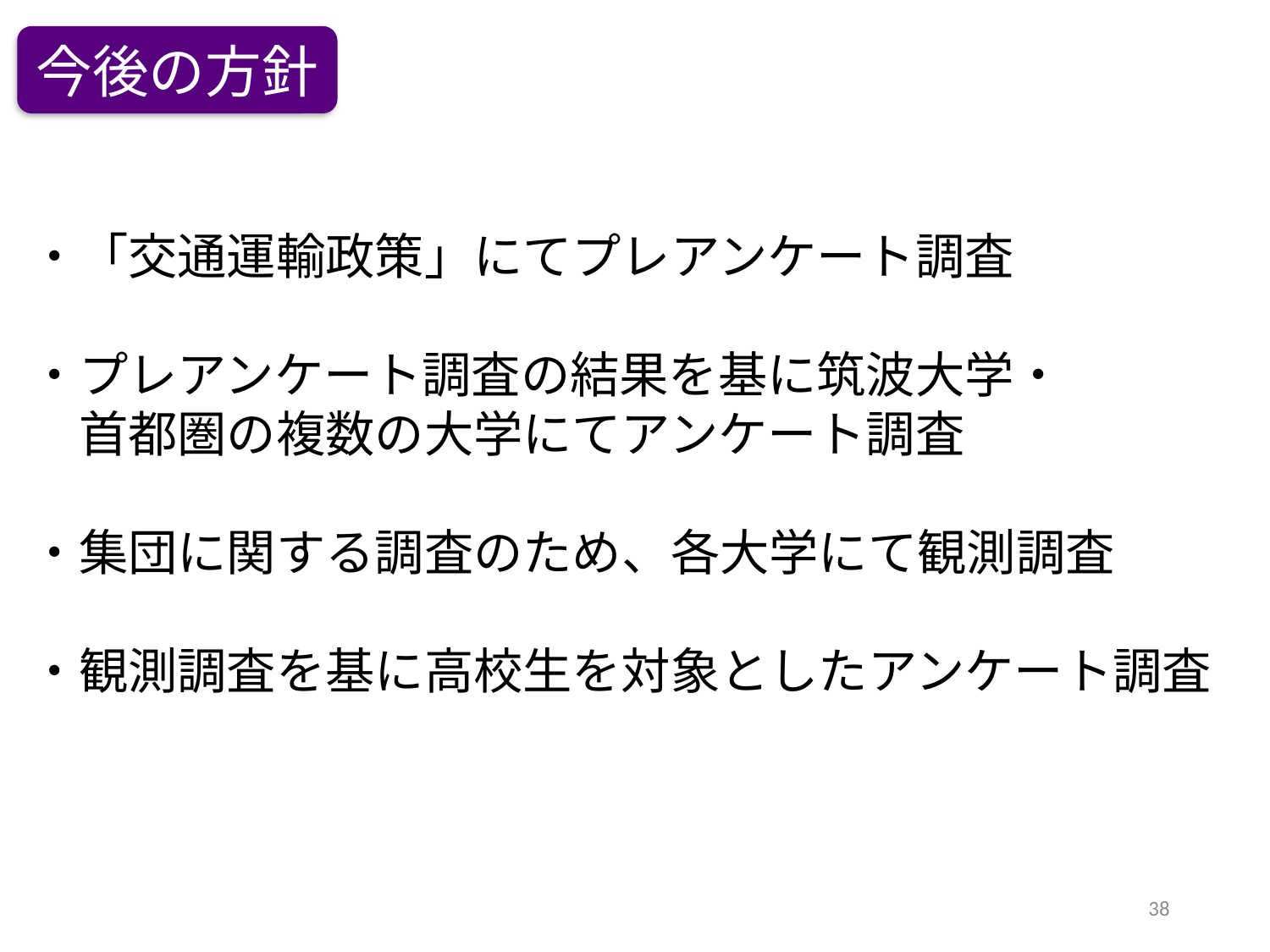

今後の方針
・「交通運輸政策」にてプレアンケート調査

・プレアンケート調査の結果を基に筑波大学・
　首都圏の複数の大学にてアンケート調査

・集団に関する調査のため、各大学にて観測調査

・観測調査を基に高校生を対象としたアンケート調査
38